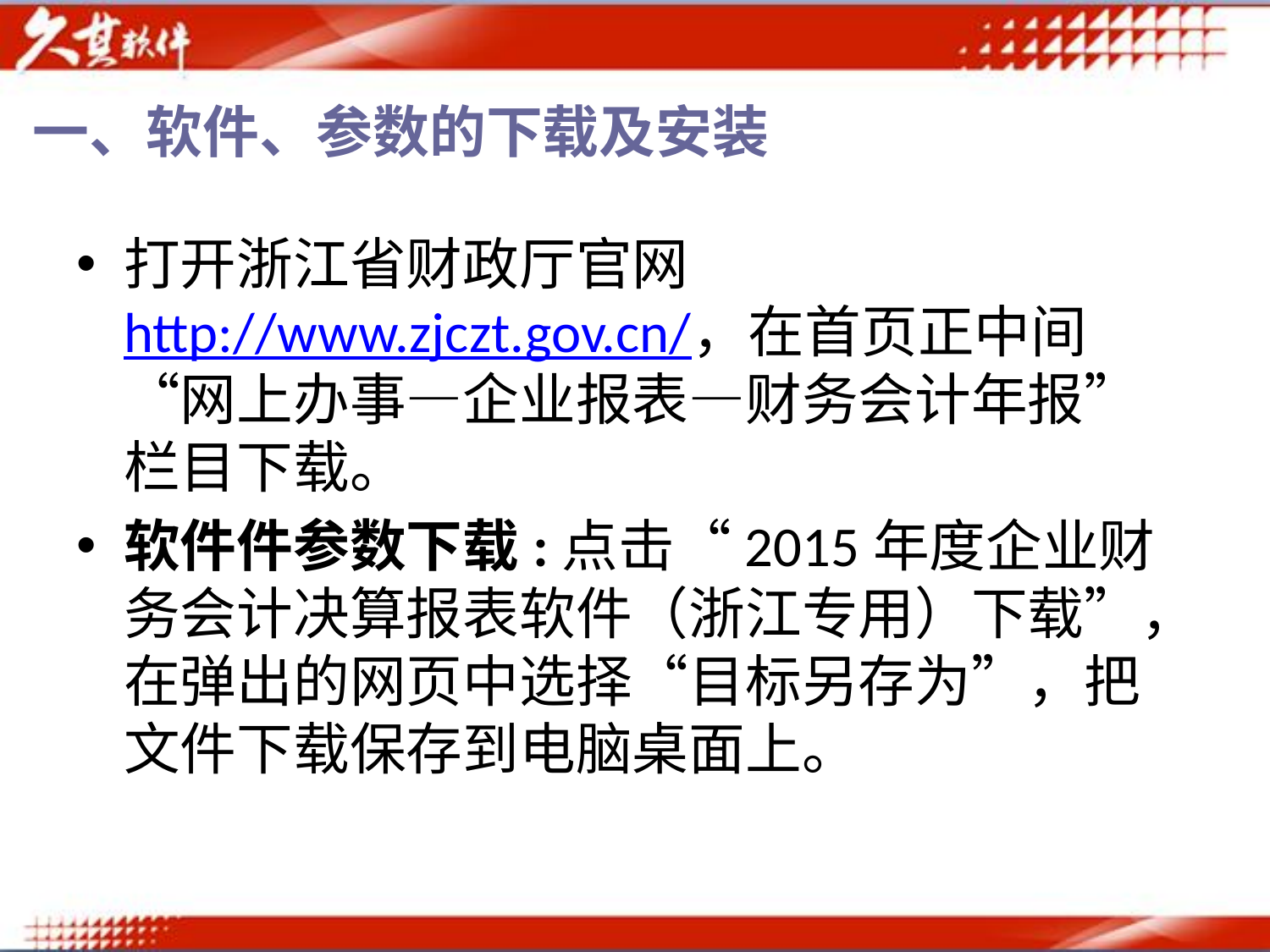

# 一、软件、参数的下载及安装
打开浙江省财政厅官网http://www.zjczt.gov.cn/，在首页正中间“网上办事—企业报表—财务会计年报”栏目下载。
软件件参数下载:点击“2015年度企业财务会计决算报表软件（浙江专用）下载”，在弹出的网页中选择“目标另存为”，把文件下载保存到电脑桌面上。